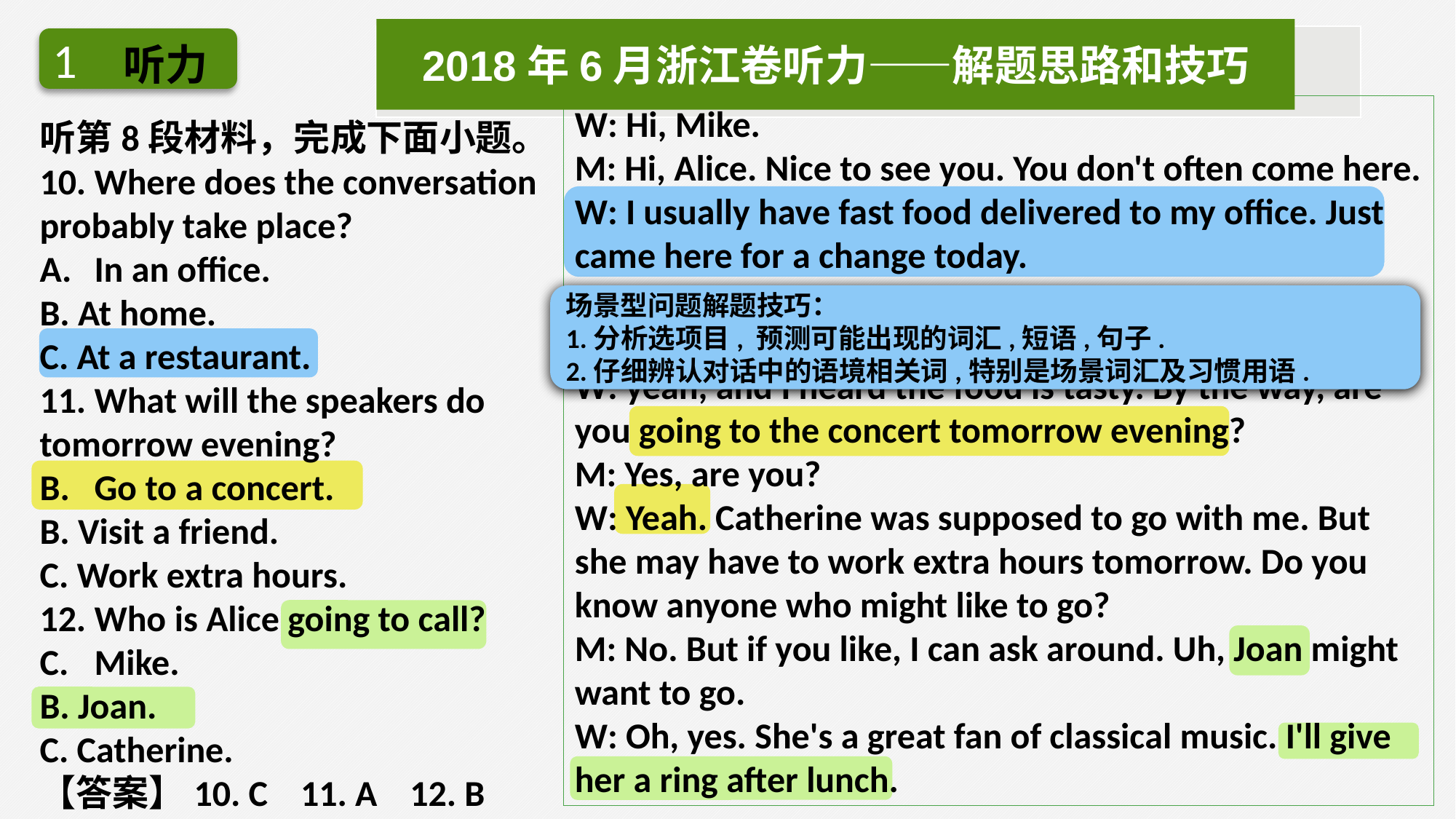

2018年6月浙江卷听力——解题思路和技巧

1
听力
W: Hi, Mike.
M: Hi, Alice. Nice to see you. You don't often come here.
W: I usually have fast food delivered to my office. Just came here for a change today.
M: The environment here is good -- clean and relatively quiet.
W: yeah, and I heard the food is tasty. By the way, are you going to the concert tomorrow evening?
M: Yes, are you?
W: Yeah. Catherine was supposed to go with me. But she may have to work extra hours tomorrow. Do you know anyone who might like to go?
M: No. But if you like, I can ask around. Uh, Joan might want to go.
W: Oh, yes. She's a great fan of classical music. I'll give her a ring after lunch.
听第8段材料，完成下面小题。
10. Where does the conversation probably take place?
In an office.
B. At home.
C. At a restaurant.
11. What will the speakers do tomorrow evening?
Go to a concert.
B. Visit a friend.
C. Work extra hours.
12. Who is Alice going to call?
Mike.
B. Joan.
C. Catherine.
【答案】10. C    11. A    12. B

场景型问题解题技巧：
1.分析选项目, 预测可能出现的词汇,短语,句子.
2.仔细辨认对话中的语境相关词,特别是场景词汇及习惯用语.